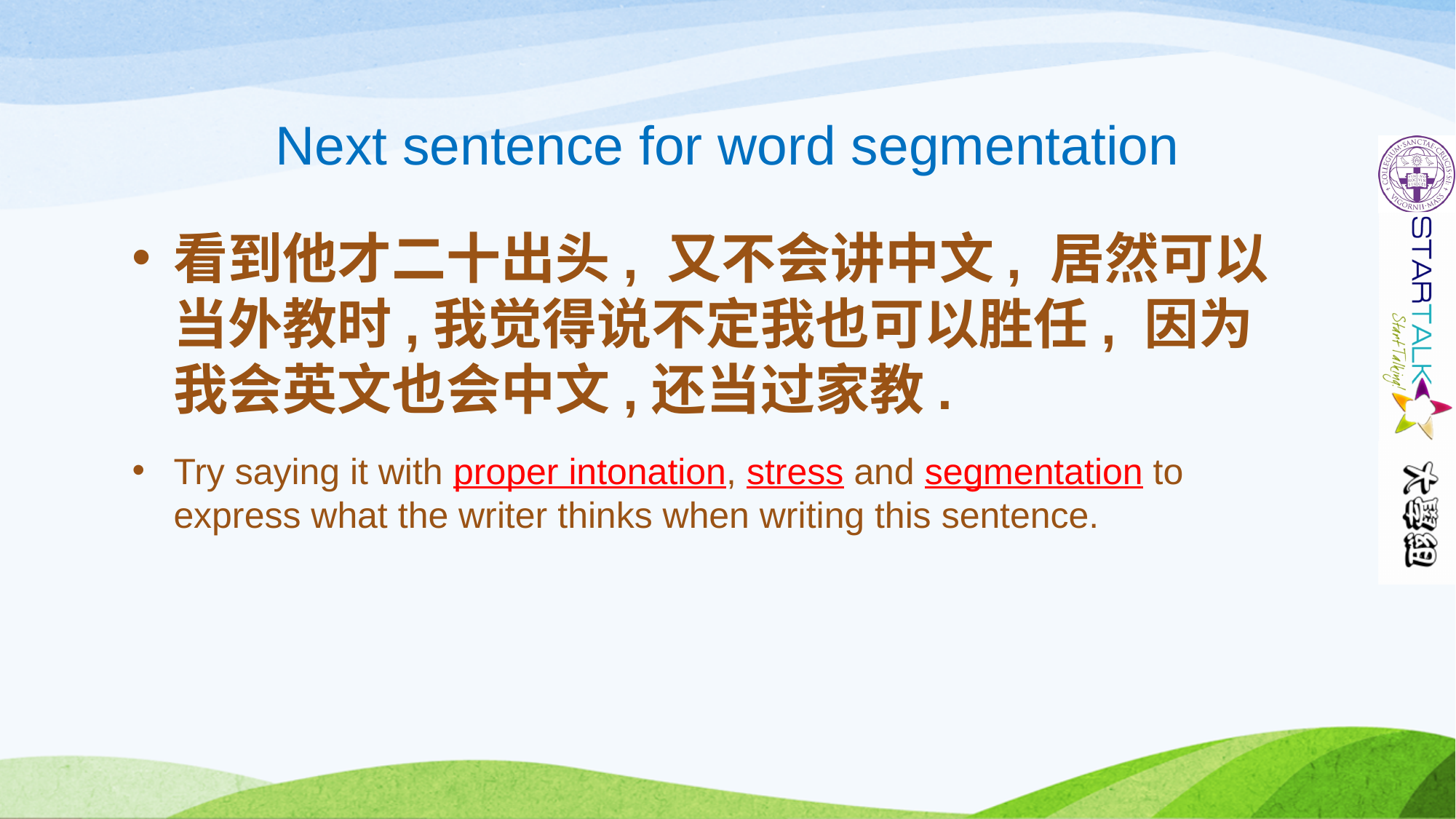

# Next sentence for word segmentation
看到他才二十出头, 又不会讲中文, 居然可以当外教时,我觉得说不定我也可以胜任, 因为我会英文也会中文,还当过家教.
Try saying it with proper intonation, stress and segmentation to express what the writer thinks when writing this sentence.